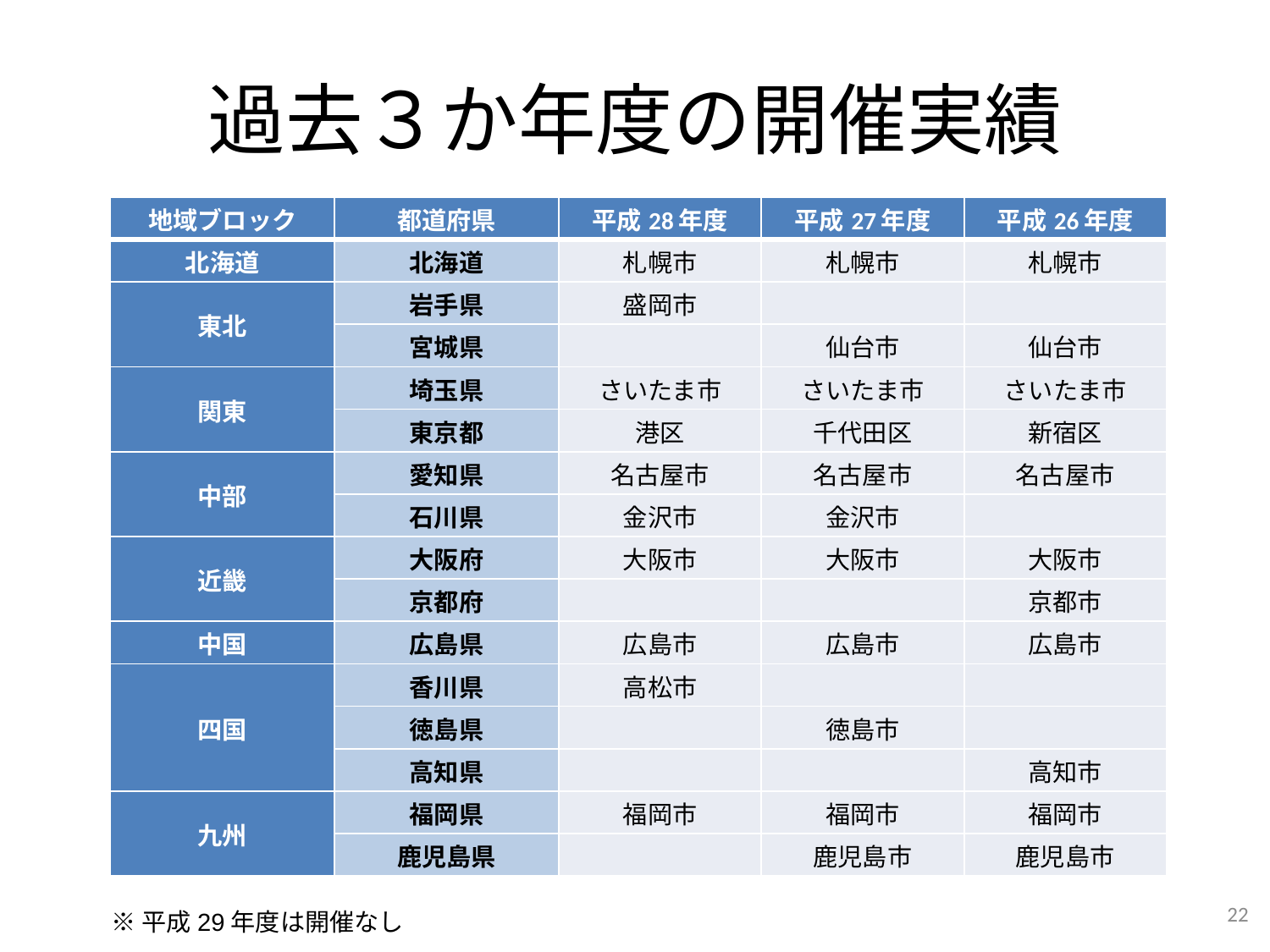

# 過去３か年度の開催実績
| 地域ブロック | 都道府県 | 平成28年度 | 平成27年度 | 平成26年度 |
| --- | --- | --- | --- | --- |
| 北海道 | 北海道 | 札幌市 | 札幌市 | 札幌市 |
| 東北 | 岩手県 | 盛岡市 |  |  |
|  | 宮城県 |  | 仙台市 | 仙台市 |
| 関東 | 埼玉県 | さいたま市 | さいたま市 | さいたま市 |
|  | 東京都 | 港区 | 千代田区 | 新宿区 |
| 中部 | 愛知県 | 名古屋市 | 名古屋市 | 名古屋市 |
|  | 石川県 | 金沢市 | 金沢市 |  |
| 近畿 | 大阪府 | 大阪市 | 大阪市 | 大阪市 |
|  | 京都府 |  |  | 京都市 |
| 中国 | 広島県 | 広島市 | 広島市 | 広島市 |
| 四国 | 香川県 | 高松市 |  |  |
|  | 徳島県 |  | 徳島市 |  |
|  | 高知県 |  |  | 高知市 |
| 九州 | 福岡県 | 福岡市 | 福岡市 | 福岡市 |
|  | 鹿児島県 |  | 鹿児島市 | 鹿児島市 |
22
※平成29年度は開催なし